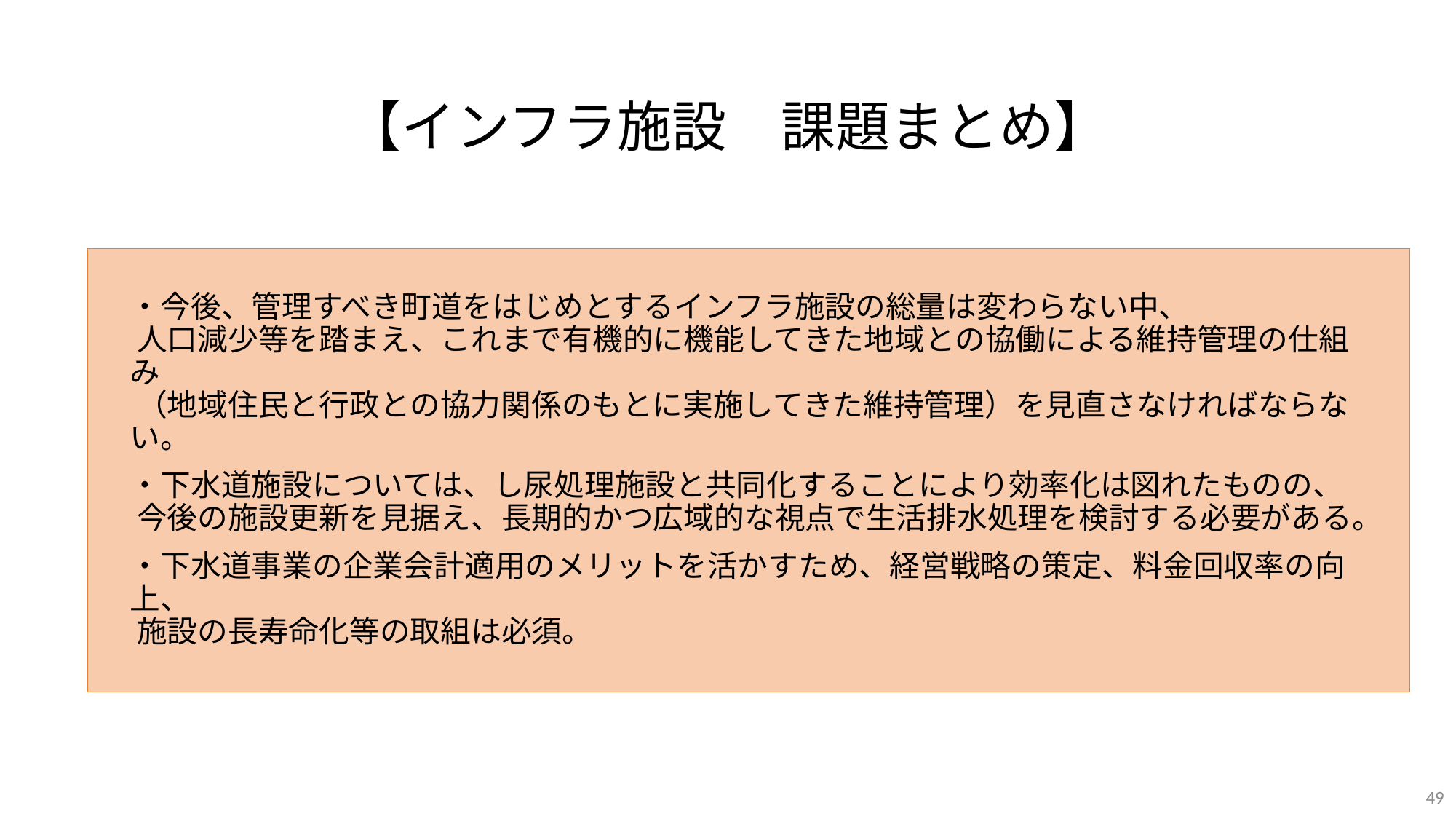

# 【インフラ施設　課題まとめ】
・今後、管理すべき町道をはじめとするインフラ施設の総量は変わらない中、
 人口減少等を踏まえ、これまで有機的に機能してきた地域との協働による維持管理の仕組み
 （地域住民と行政との協力関係のもとに実施してきた維持管理）を見直さなければならない。
・下水道施設については、し尿処理施設と共同化することにより効率化は図れたものの、
 今後の施設更新を見据え、長期的かつ広域的な視点で生活排水処理を検討する必要がある。
・下水道事業の企業会計適用のメリットを活かすため、経営戦略の策定、料金回収率の向上、
 施設の長寿命化等の取組は必須。
49